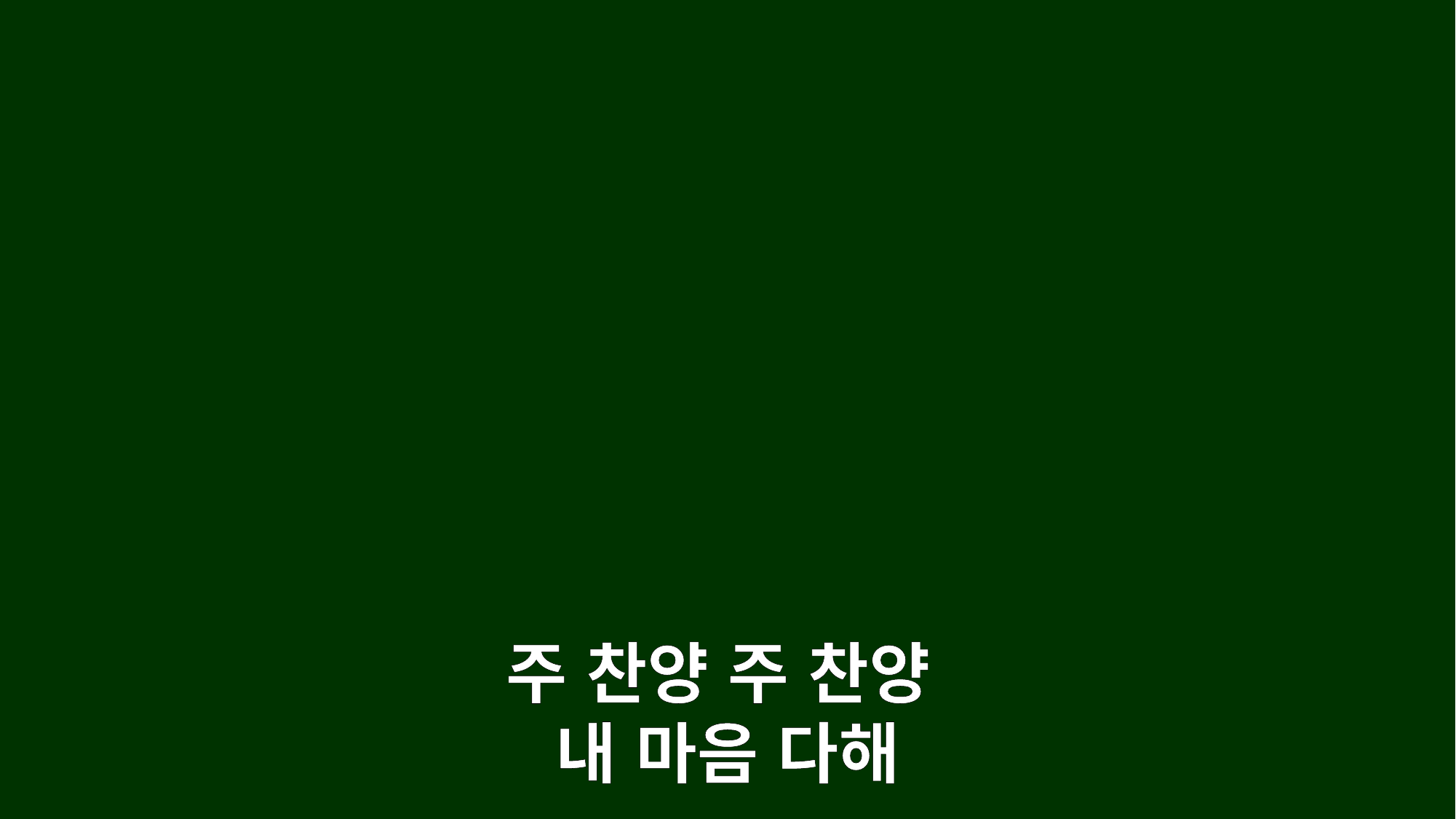

주 찬양 주 찬양
내 마음 다해